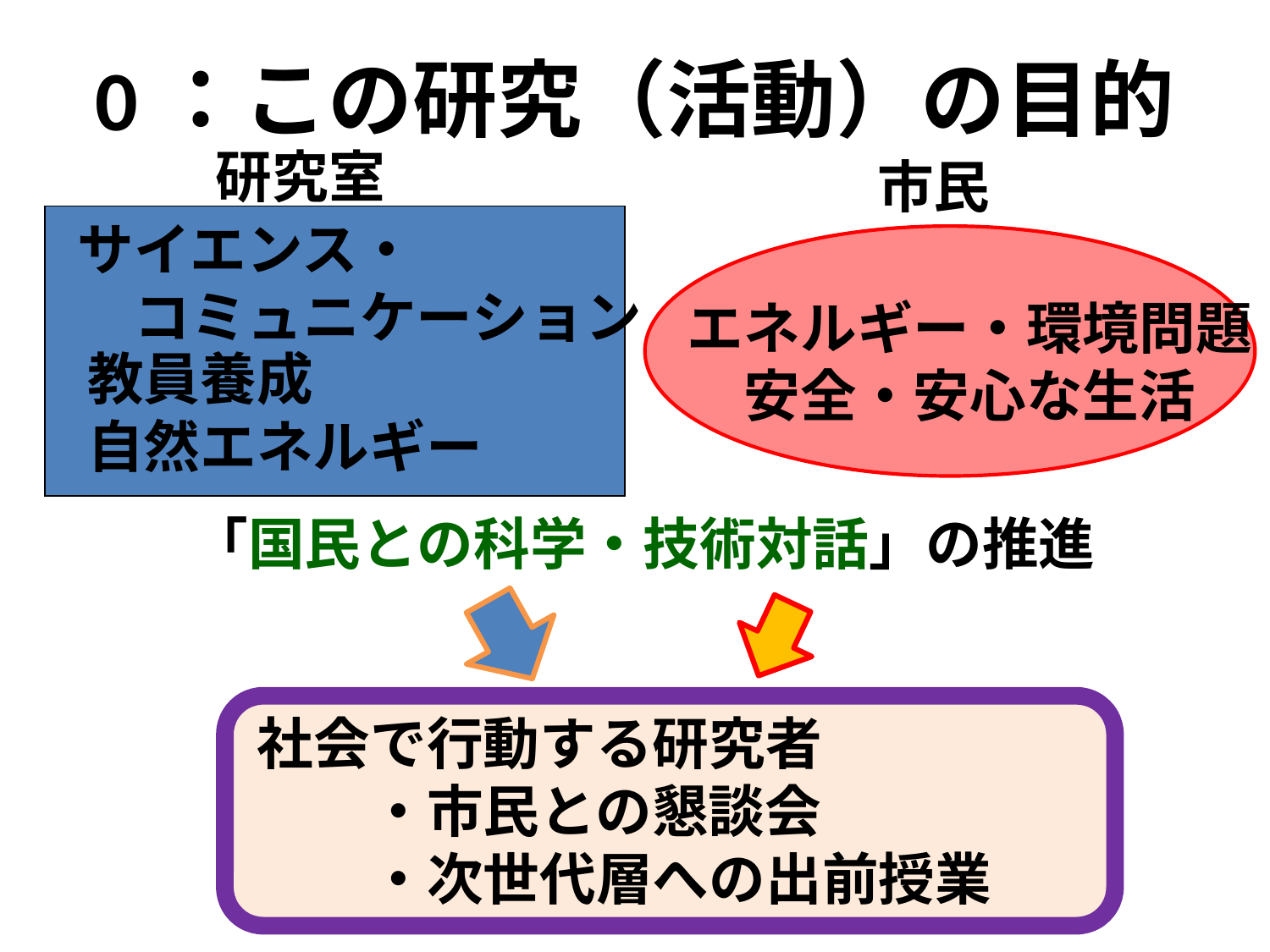

# 0：この研究（活動）の目的
研究室
市民

サイエンス・
　コミュニケーション

エネルギー・環境問題
　安全・安心な生活
教員養成
自然エネルギー
「国民との科学・技術対話」の推進

社会で行動する研究者
　　・市民との懇談会
　　・次世代層への出前授業